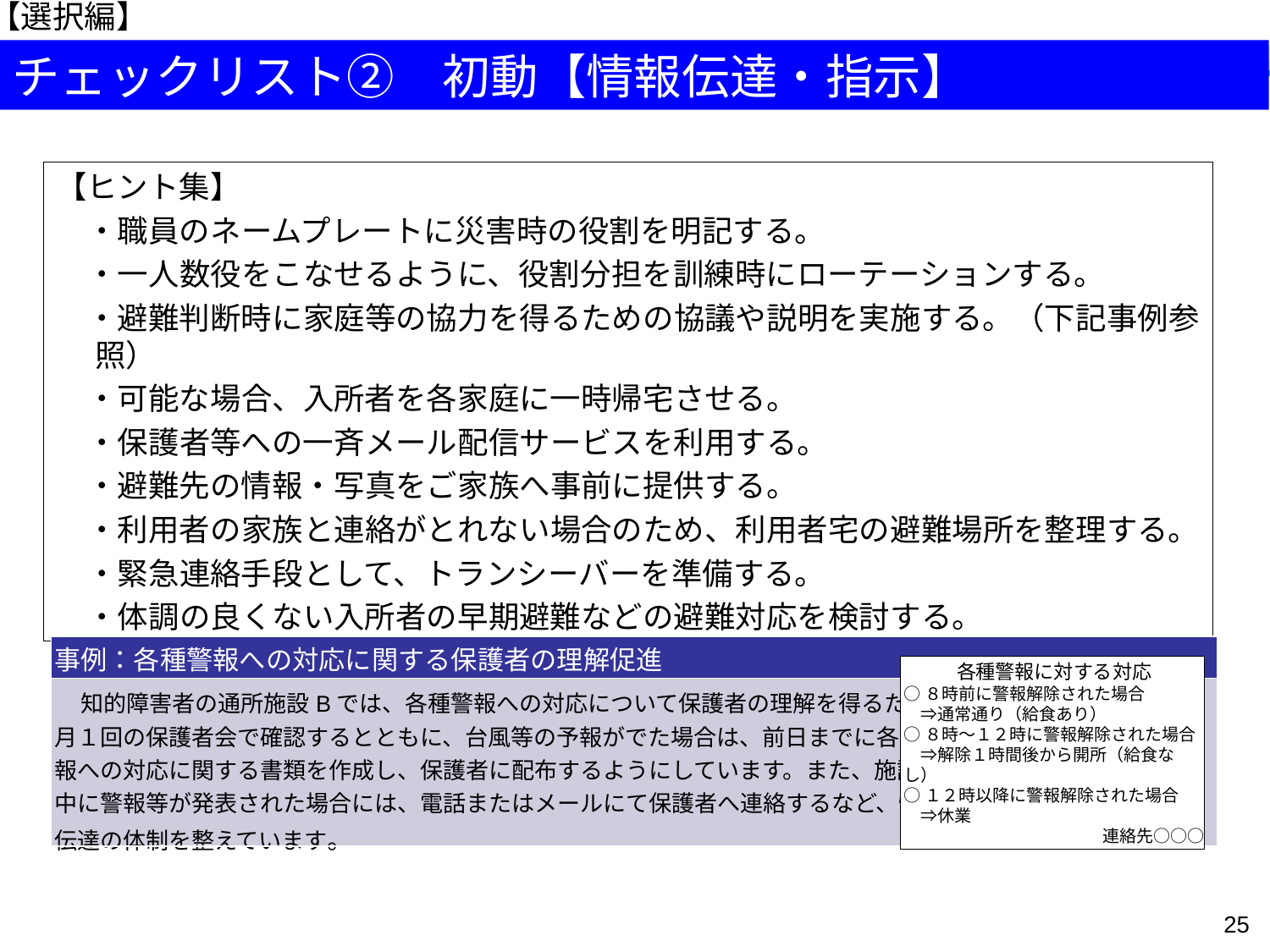

【選択編】
チェックリスト②　初動【情報伝達・指示】
【ヒント集】
　・職員のネームプレートに災害時の役割を明記する。
　・一人数役をこなせるように、役割分担を訓練時にローテーションする。
　・避難判断時に家庭等の協力を得るための協議や説明を実施する。（下記事例参照）
　・可能な場合、入所者を各家庭に一時帰宅させる。
　・保護者等への一斉メール配信サービスを利用する。
　・避難先の情報・写真をご家族へ事前に提供する。
　・利用者の家族と連絡がとれない場合のため、利用者宅の避難場所を整理する。
　・緊急連絡手段として、トランシーバーを準備する。
　・体調の良くない入所者の早期避難などの避難対応を検討する。
| 事例：各種警報への対応に関する保護者の理解促進 |
| --- |
| 知的障害者の通所施設Bでは、各種警報への対応について保護者の理解を得るため、 月１回の保護者会で確認するとともに、台風等の予報がでた場合は、前日までに各種警 報への対応に関する書類を作成し、保護者に配布するようにしています。また、施設利用 中に警報等が発表された場合には、電話またはメールにて保護者へ連絡するなど、情報 伝達の体制を整えています。 |
各種警報に対する対応
○８時前に警報解除された場合
　⇒通常通り（給食あり）
○８時～１２時に警報解除された場合
　⇒解除１時間後から開所（給食なし）
○１２時以降に警報解除された場合
　⇒休業
連絡先○○○
25